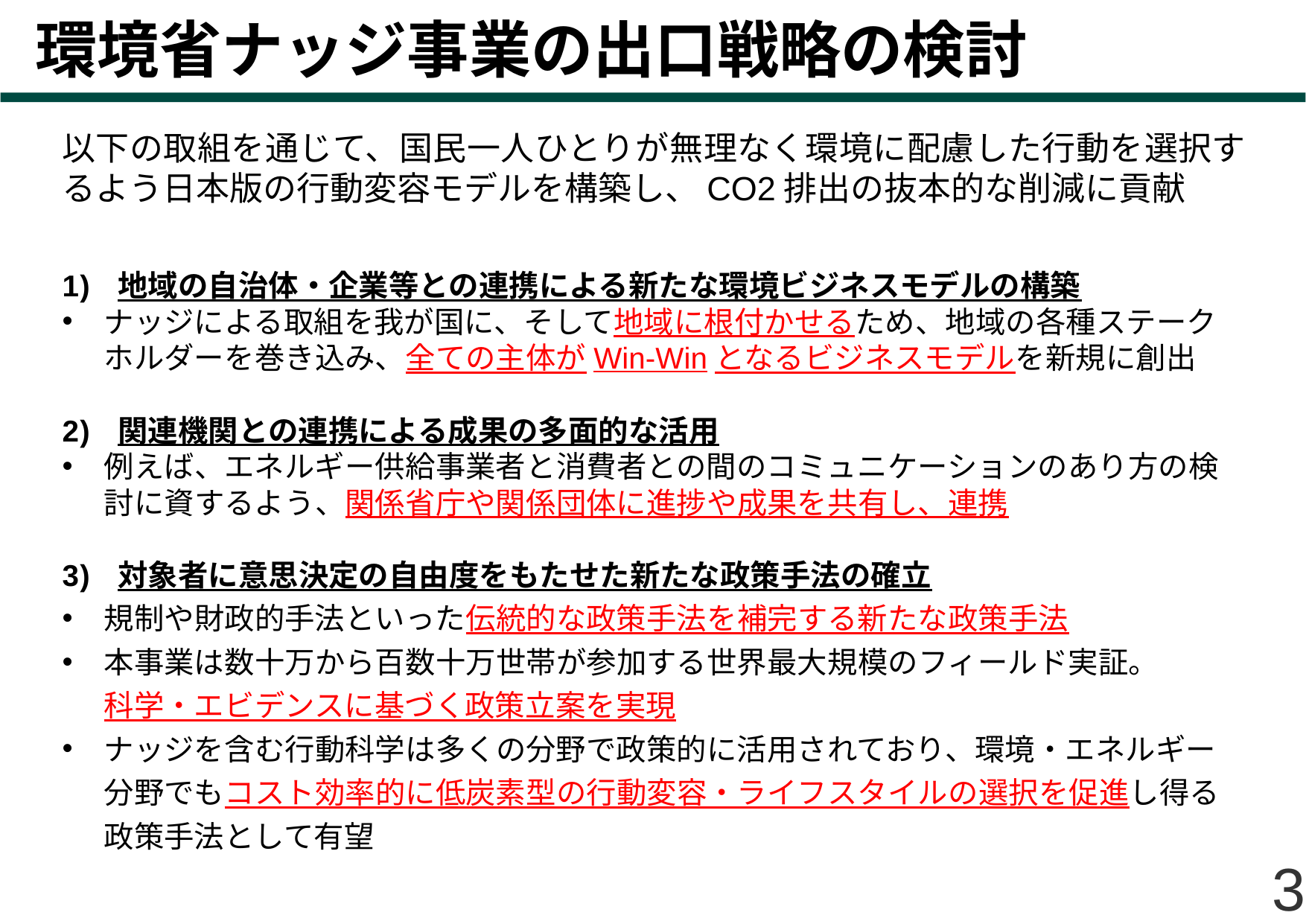

# 環境省ナッジ事業の出口戦略の検討

以下の取組を通じて、国民一人ひとりが無理なく環境に配慮した行動を選択するよう日本版の行動変容モデルを構築し、CO2排出の抜本的な削減に貢献
地域の自治体・企業等との連携による新たな環境ビジネスモデルの構築
ナッジによる取組を我が国に、そして地域に根付かせるため、地域の各種ステークホルダーを巻き込み、全ての主体がWin-Winとなるビジネスモデルを新規に創出

関連機関との連携による成果の多面的な活用
例えば、エネルギー供給事業者と消費者との間のコミュニケーションのあり方の検討に資するよう、関係省庁や関係団体に進捗や成果を共有し、連携

対象者に意思決定の自由度をもたせた新たな政策手法の確立
規制や財政的手法といった伝統的な政策手法を補完する新たな政策手法
本事業は数十万から百数十万世帯が参加する世界最大規模のフィールド実証。
科学・エビデンスに基づく政策立案を実現
ナッジを含む行動科学は多くの分野で政策的に活用されており、環境・エネルギー分野でもコスト効率的に低炭素型の行動変容・ライフスタイルの選択を促進し得る政策手法として有望